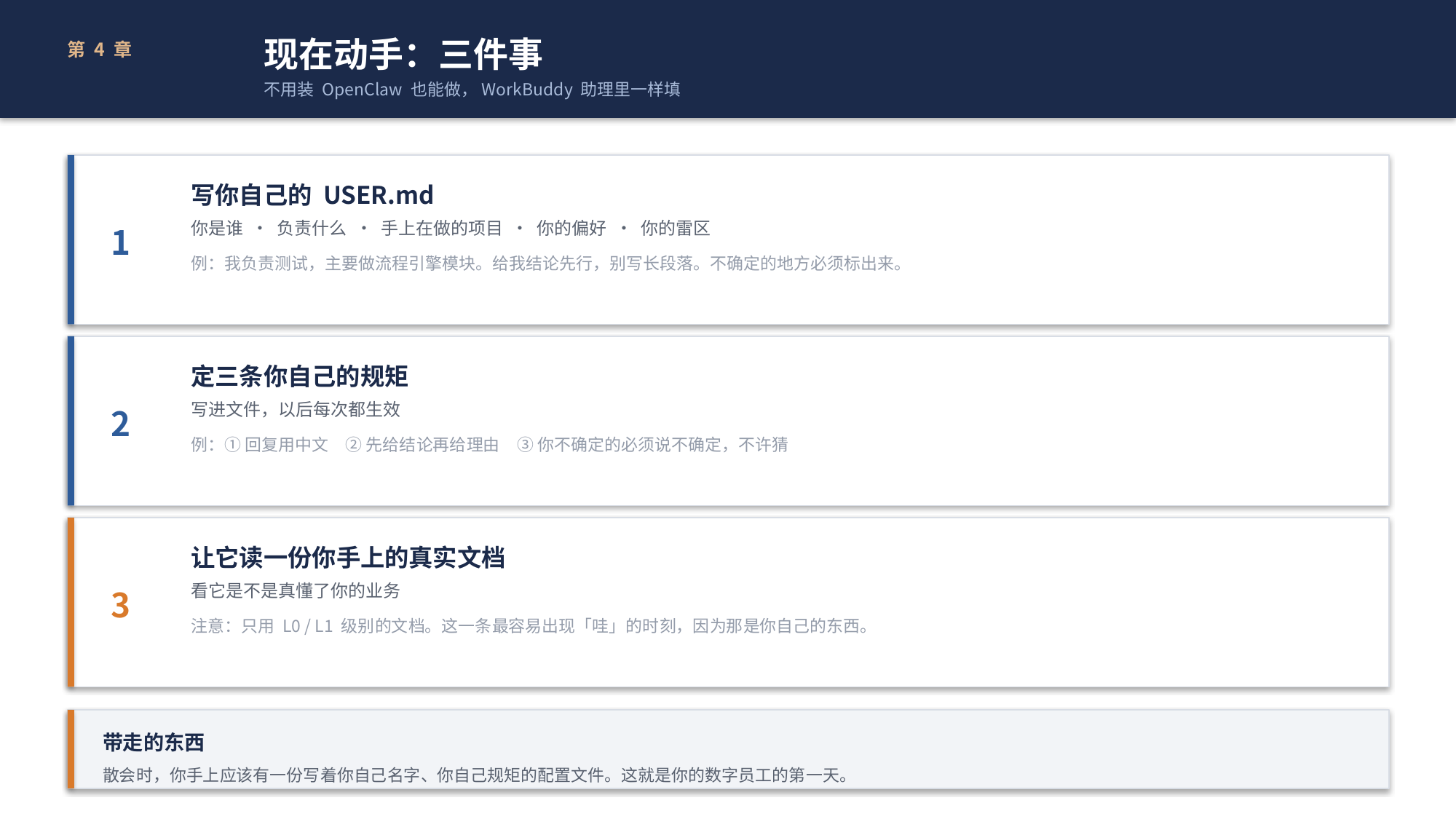

现在动手：三件事
不用装 OpenClaw 也能做，WorkBuddy 助理里一样填
第 4 章

写你自己的 USER.md
你是谁 · 负责什么 · 手上在做的项目 · 你的偏好 · 你的雷区
例：我负责测试，主要做流程引擎模块。给我结论先行，别写长段落。不确定的地方必须标出来。
1

定三条你自己的规矩
写进文件，以后每次都生效
例：① 回复用中文　② 先给结论再给理由　③ 你不确定的必须说不确定，不许猜
2

让它读一份你手上的真实文档
看它是不是真懂了你的业务
注意：只用 L0 / L1 级别的文档。这一条最容易出现「哇」的时刻，因为那是你自己的东西。
3

带走的东西
散会时，你手上应该有一份写着你自己名字、你自己规矩的配置文件。这就是你的数字员工的第一天。